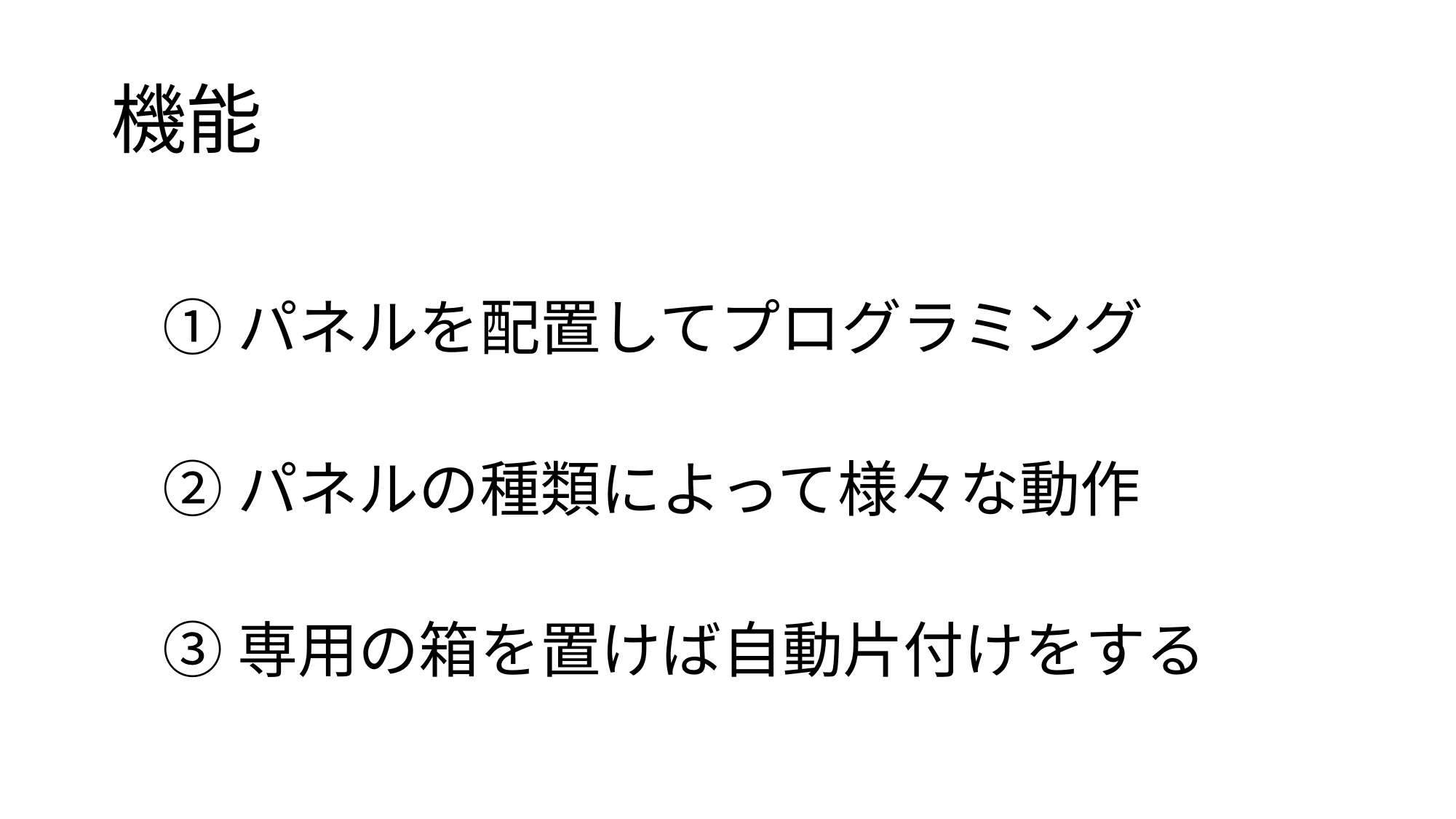

# 機能
①パネルを配置してプログラミング

②パネルの種類によって様々な動作

③専用の箱を置けば自動片付けをする